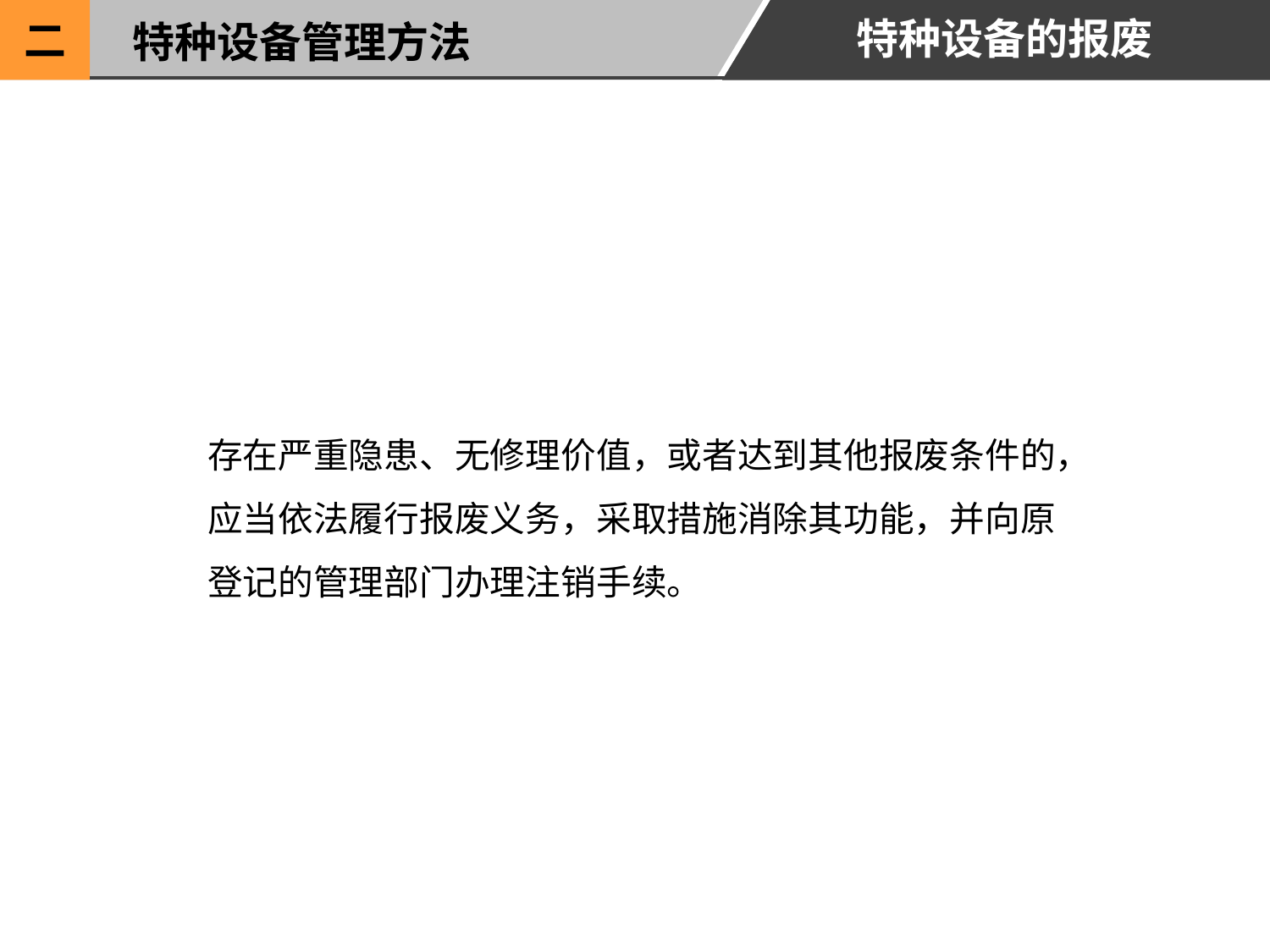

特种设备的报废
二
特种设备管理方法
存在严重隐患、无修理价值，或者达到其他报废条件的，应当依法履行报废义务，采取措施消除其功能，并向原登记的管理部门办理注销手续。